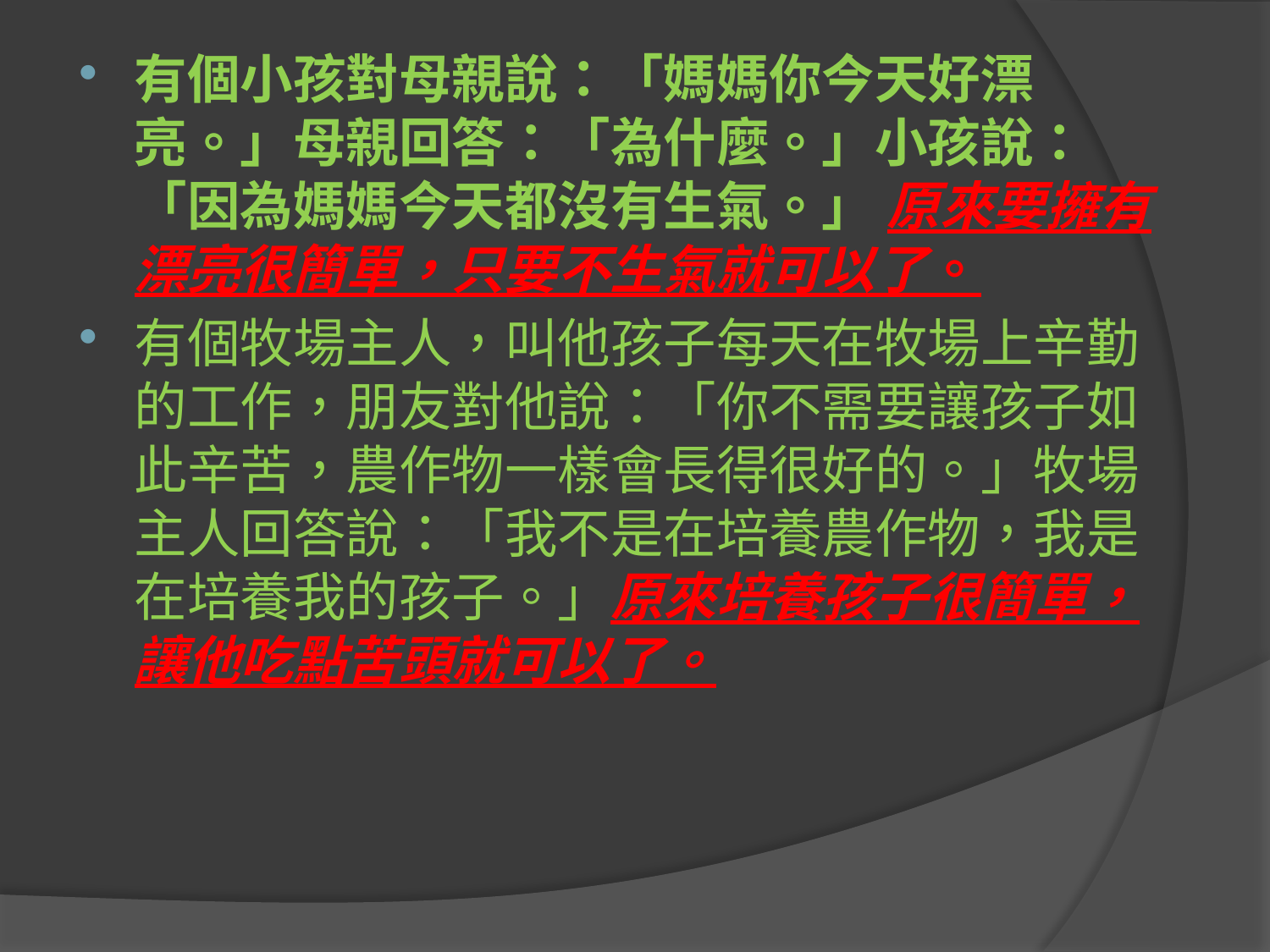

有個小孩對母親說：「媽媽你今天好漂亮。」母親回答：「為什麼。」小孩說：「因為媽媽今天都沒有生氣。」 原來要擁有漂亮很簡單，只要不生氣就可以了。
有個牧場主人，叫他孩子每天在牧場上辛勤的工作，朋友對他說：「你不需要讓孩子如此辛苦，農作物一樣會長得很好的。」牧場主人回答說：「我不是在培養農作物，我是在培養我的孩子。」原來培養孩子很簡單，讓他吃點苦頭就可以了。